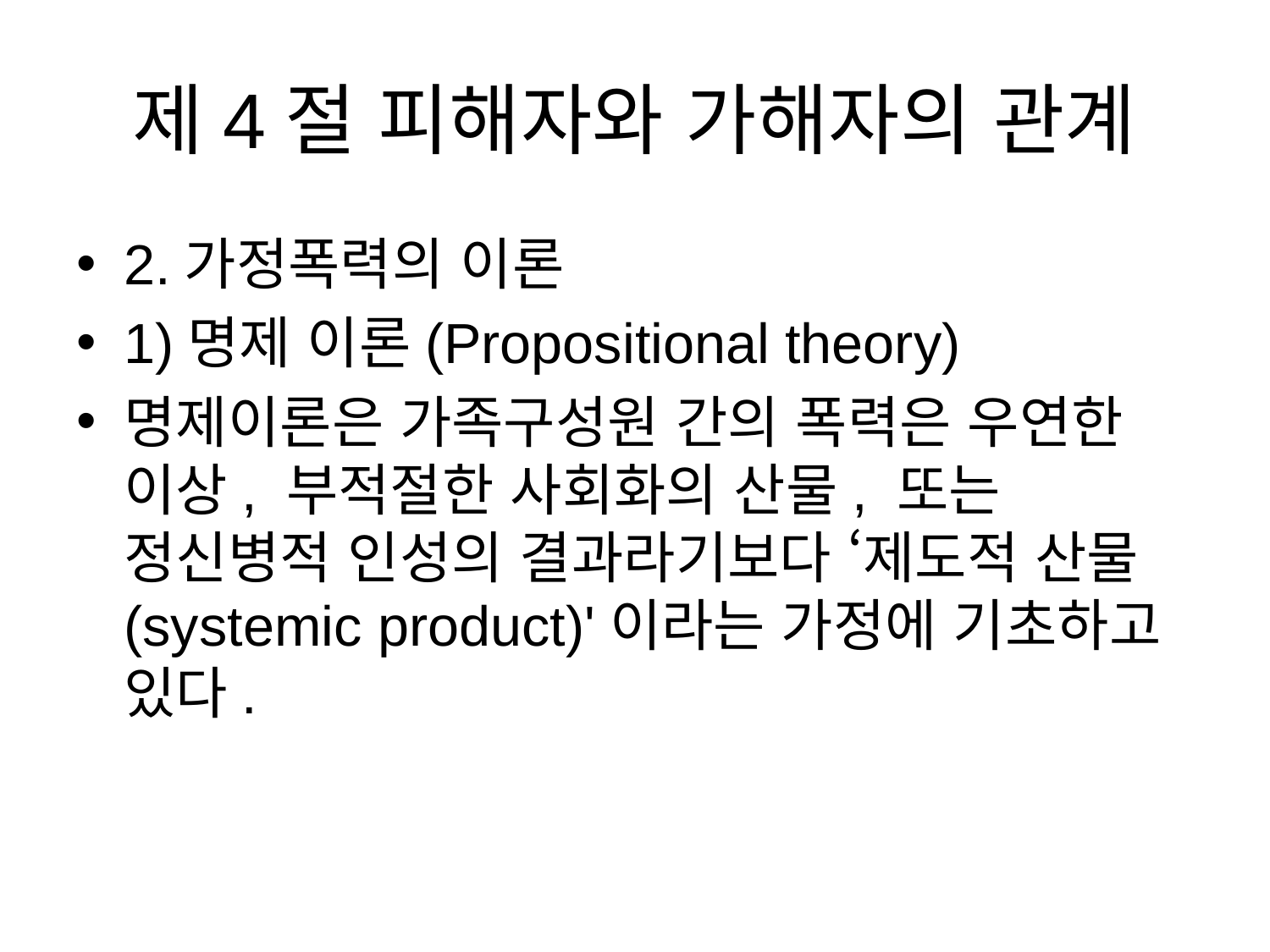

# 제4절 피해자와 가해자의 관계
2.가정폭력의 이론
1)명제 이론(Propositional theory)
명제이론은 가족구성원 간의 폭력은 우연한 이상, 부적절한 사회화의 산물, 또는 정신병적 인성의 결과라기보다 ‘제도적 산물(systemic product)'이라는 가정에 기초하고 있다.